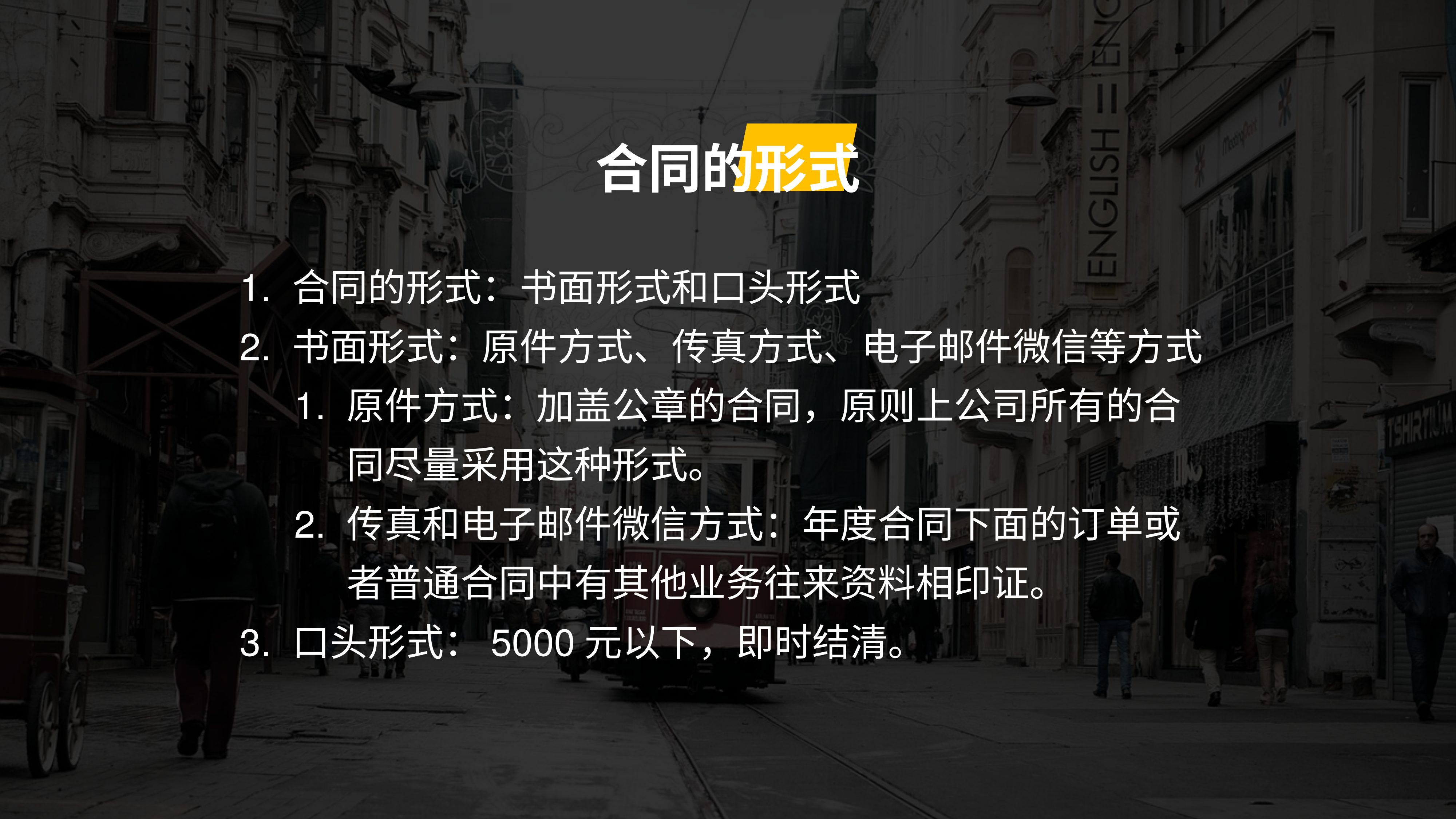

合同的形式

合同的形式：书面形式和口头形式
书面形式：原件方式、传真方式、电子邮件微信等方式
原件方式：加盖公章的合同，原则上公司所有的合同尽量采用这种形式。
传真和电子邮件微信方式：年度合同下面的订单或者普通合同中有其他业务往来资料相印证。
口头形式：5000元以下，即时结清。